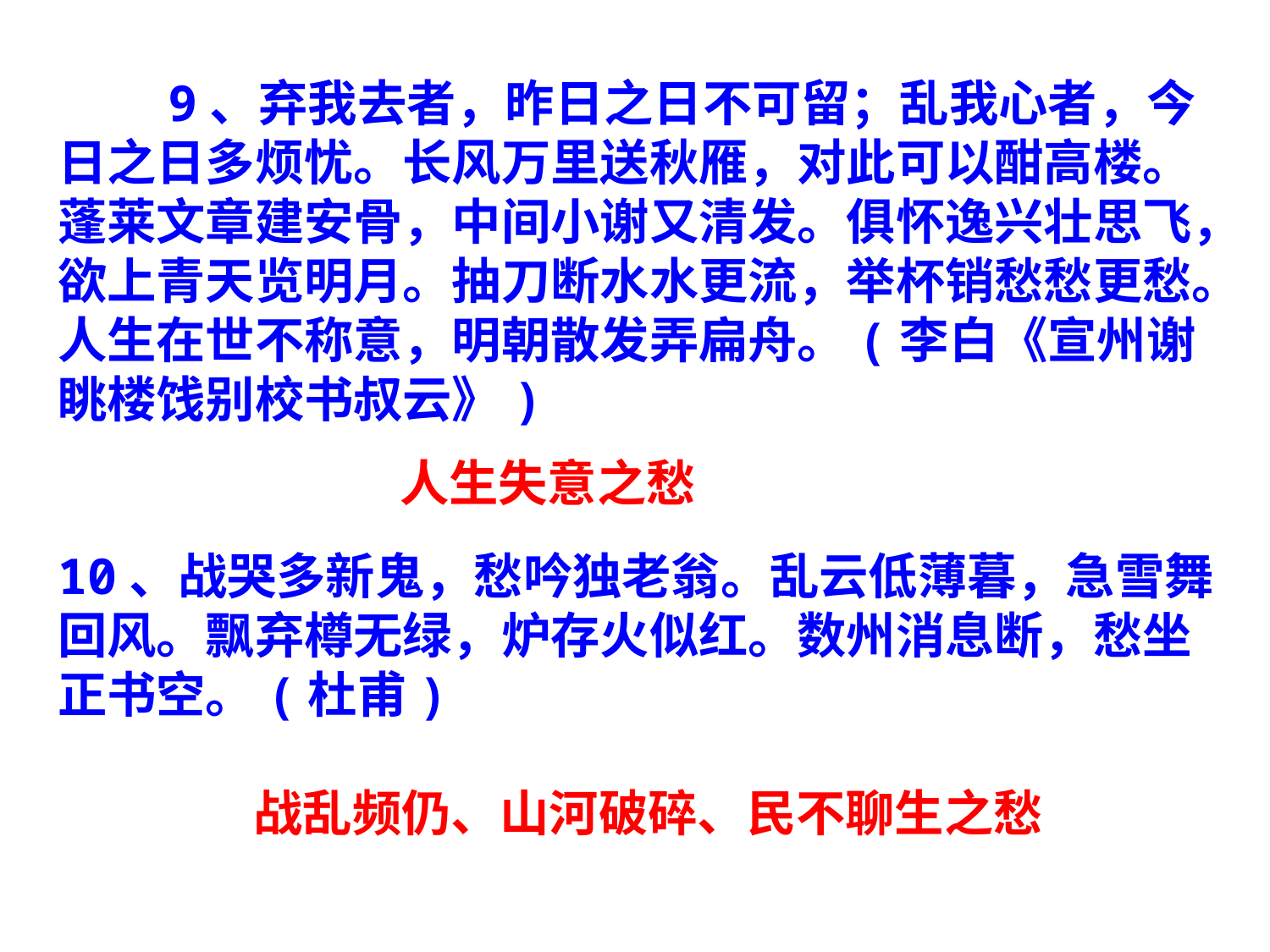

9、弃我去者，昨日之日不可留；乱我心者，今日之日多烦忧。长风万里送秋雁，对此可以酣高楼。蓬莱文章建安骨，中间小谢又清发。俱怀逸兴壮思飞，欲上青天览明月。抽刀断水水更流，举杯销愁愁更愁。人生在世不称意，明朝散发弄扁舟。(李白《宣州谢眺楼饯别校书叔云》)

10、战哭多新鬼，愁吟独老翁。乱云低薄暮，急雪舞回风。飘弃樽无绿，炉存火似红。数州消息断，愁坐正书空。(杜甫)

人生失意之愁
　战乱频仍、山河破碎、民不聊生之愁